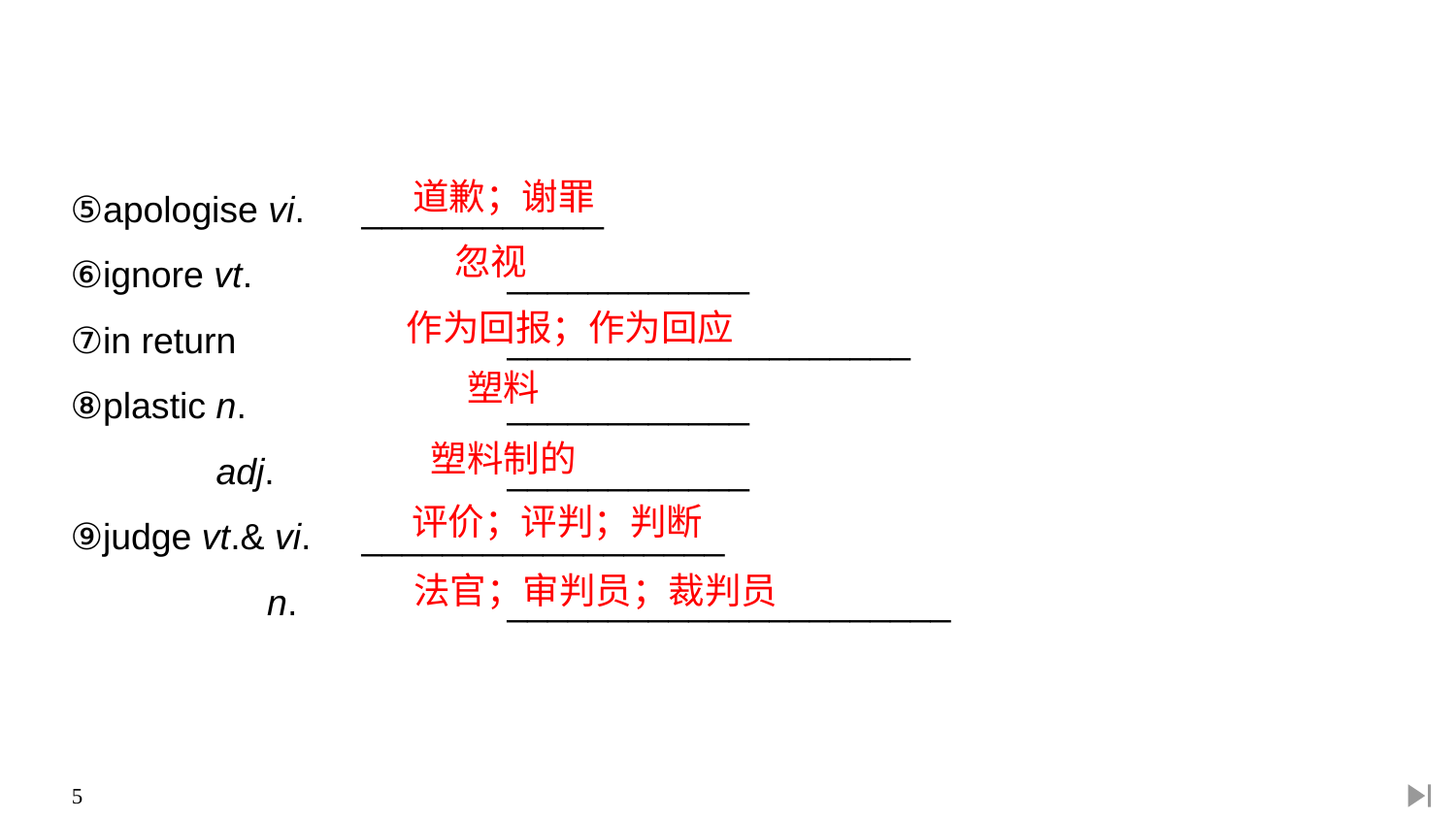

⑤apologise vi.  	____________
⑥ignore vt.  		____________
⑦in return   		____________________
⑧plastic n.  		____________
	adj.		____________
⑨judge vt.& vi.  	__________________
	     n.		______________________
道歉；谢罪
忽视
作为回报；作为回应
塑料
塑料制的
评价；评判；判断
法官；审判员；裁判员